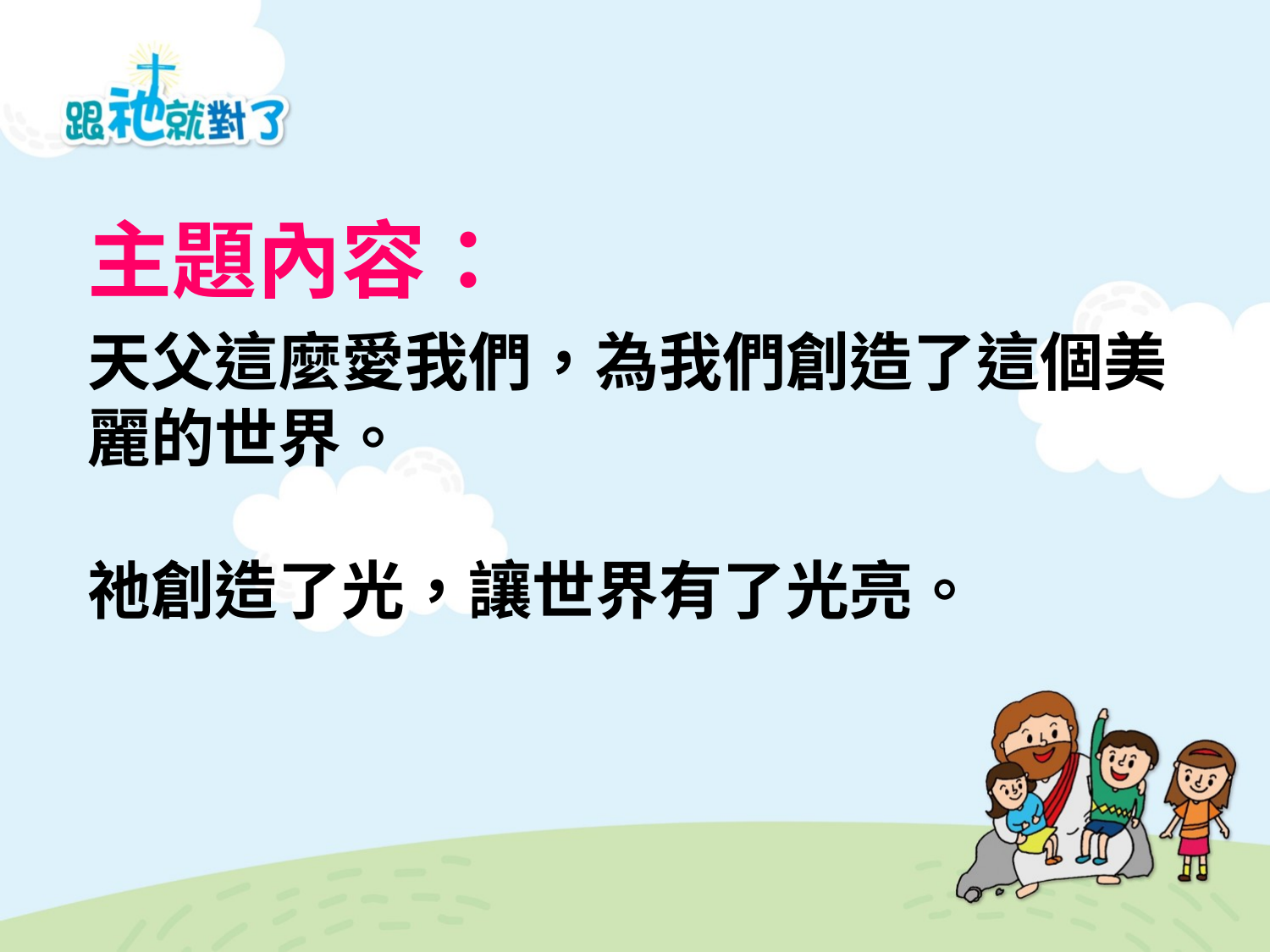

主題內容：
天父這麼愛我們，為我們創造了這個美麗的世界。

祂創造了光，讓世界有了光亮。